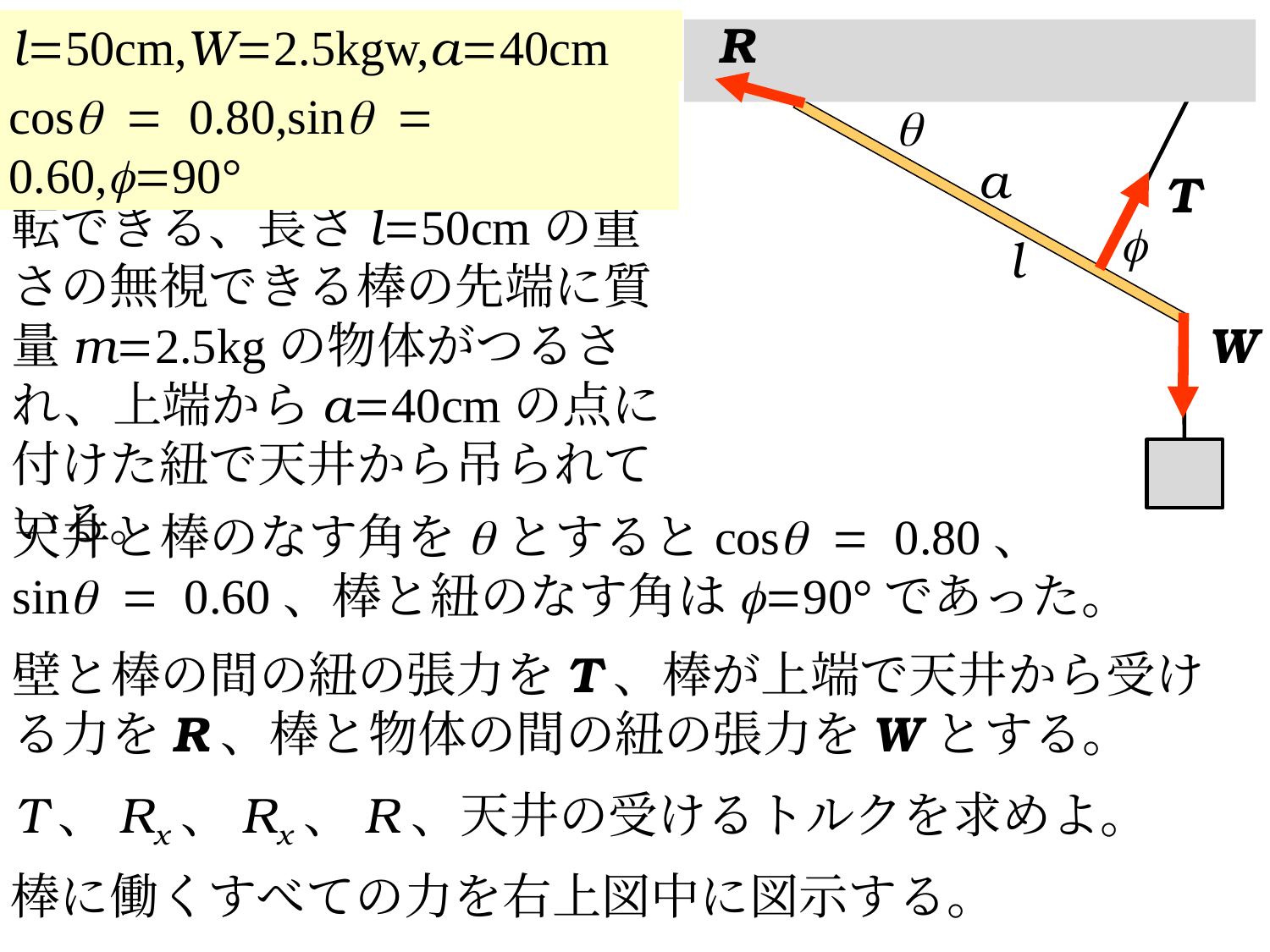

# 例3
R

T

W

l=50cm,W=2.5kgw,a=40cm

a
l

図のように、上端を天井に蝶番で付けられ、鉛直面内で回転できる、長さl=50cmの重さの無視できる棒の先端に質量m=2.5kgの物体がつるされ、上端からa=40cmの点に付けた紐で天井から吊られている。
cosθ = 0.80,sinθ = 0.60,φ=90°
θ
φ
天井と棒のなす角をθとするとcosθ = 0.80、
sinθ = 0.60、棒と紐のなす角はφ=90°であった。
壁と棒の間の紐の張力をT、棒が上端で天井から受ける力をR、棒と物体の間の紐の張力をWとする。
T、Rx、Rx、R、天井の受けるトルクを求めよ。
棒に働くすべての力を右上図中に図示する。